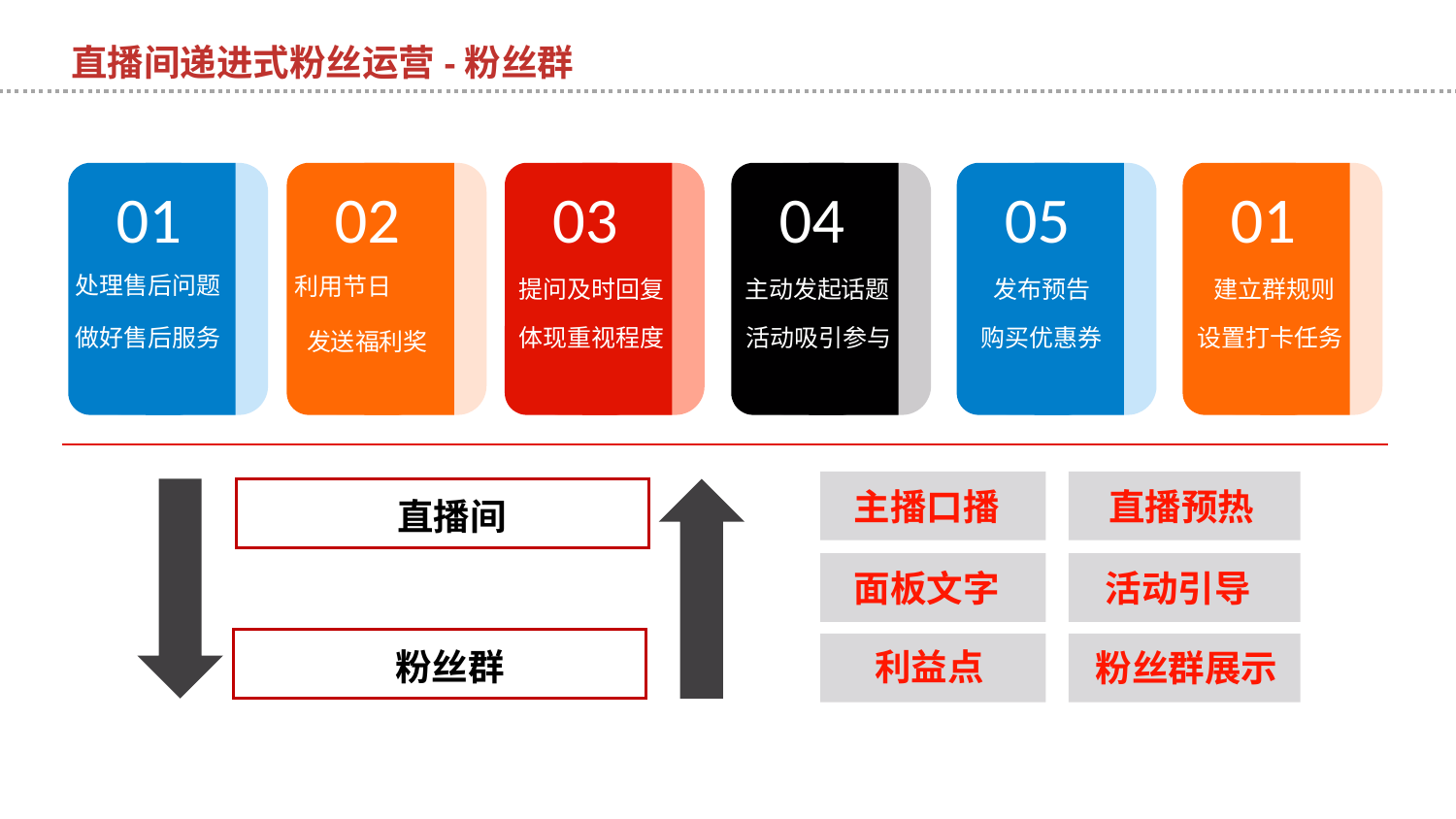

直播间递进式粉丝运营-粉丝群

01
02
03
04
05
01
处理售后问题
利用节日 发送福利奖
提问及时回复
主动发起话题
发布预告
建立群规则
做好售后服务
体现重视程度
活动吸引参与
购买优惠券
设置打卡任务

主播口播
直播预热

直播间

面板文字
活动引导

粉丝群
利益点
粉丝群展示